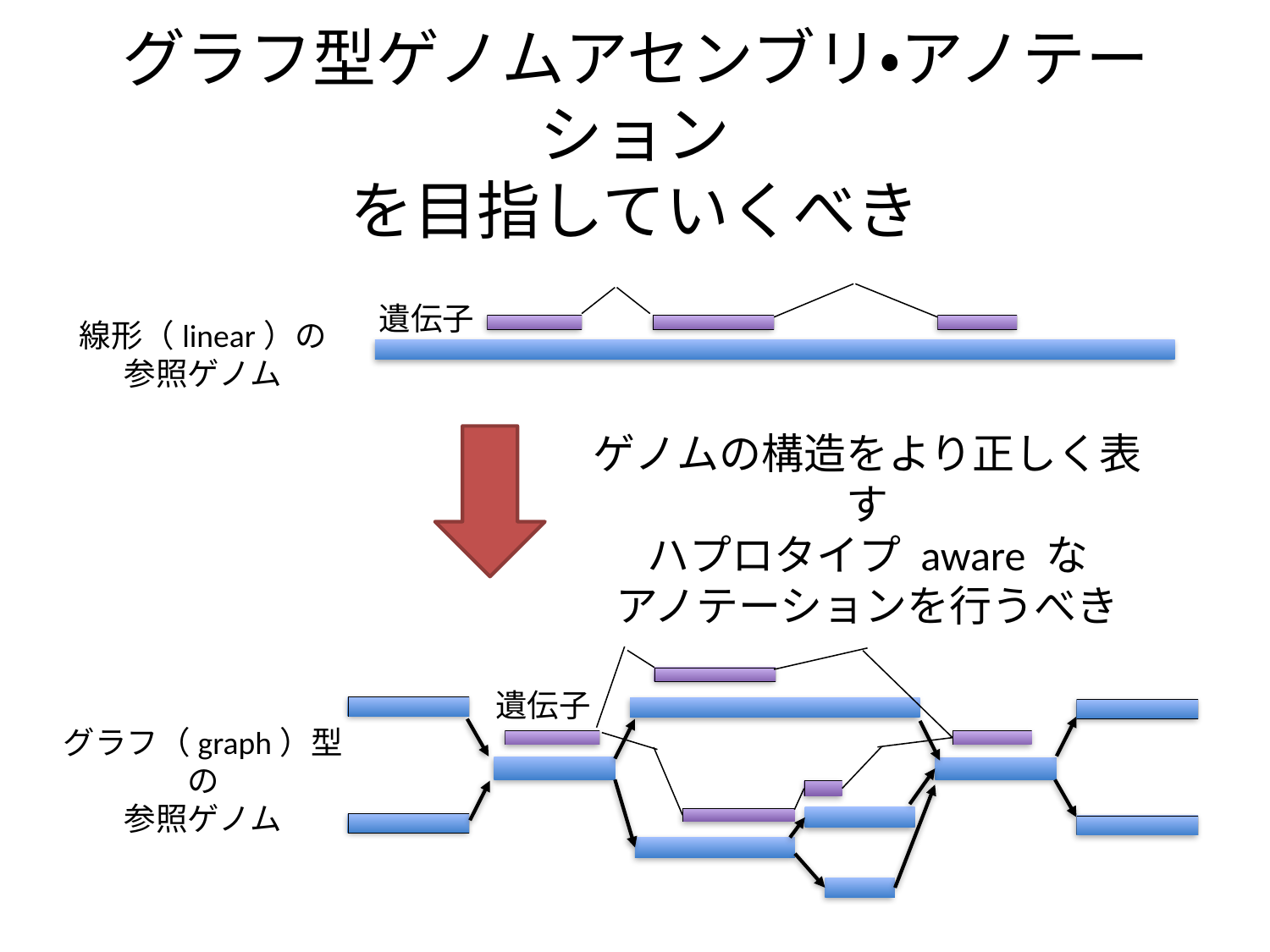

# グラフ型ゲノムアセンブリ・アノテーション を目指していくべき
遺伝子
線形（linear）の
参照ゲノム

ゲノムの構造をより正しく表す
ハプロタイプ aware な
アノテーションを行うべき

遺伝子

グラフ（graph）型の
参照ゲノム